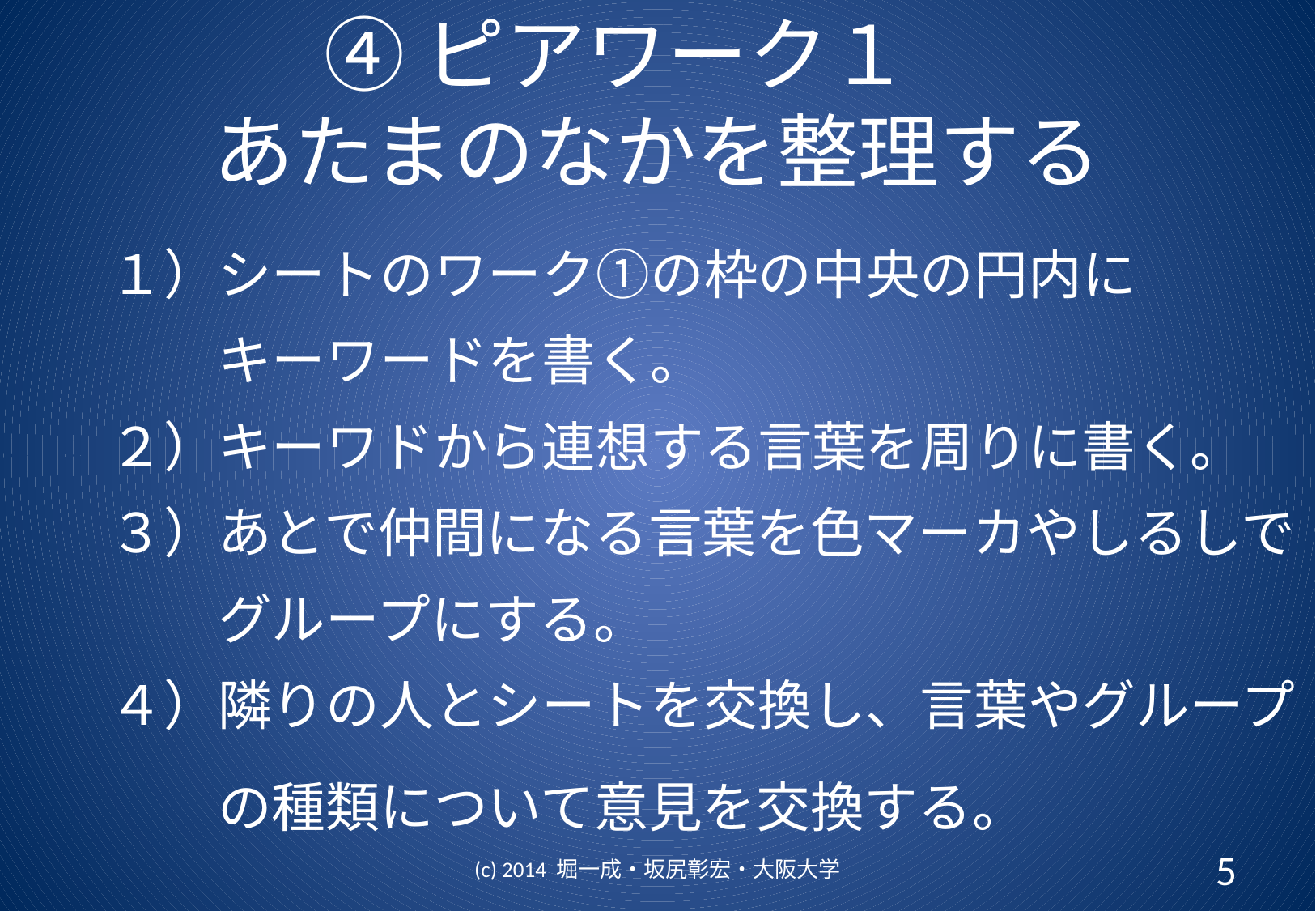

# ④ピアワーク１　 あたまのなかを整理する
１）シートのワーク①の枠の中央の円内に
　　キーワードを書く。
２）キーワドから連想する言葉を周りに書く。
３）あとで仲間になる言葉を色マーカやしるしで
　　グループにする。
４）隣りの人とシートを交換し、言葉やグループ
　　の種類について意見を交換する。
(c) 2014 堀一成・坂尻彰宏・大阪大学
5